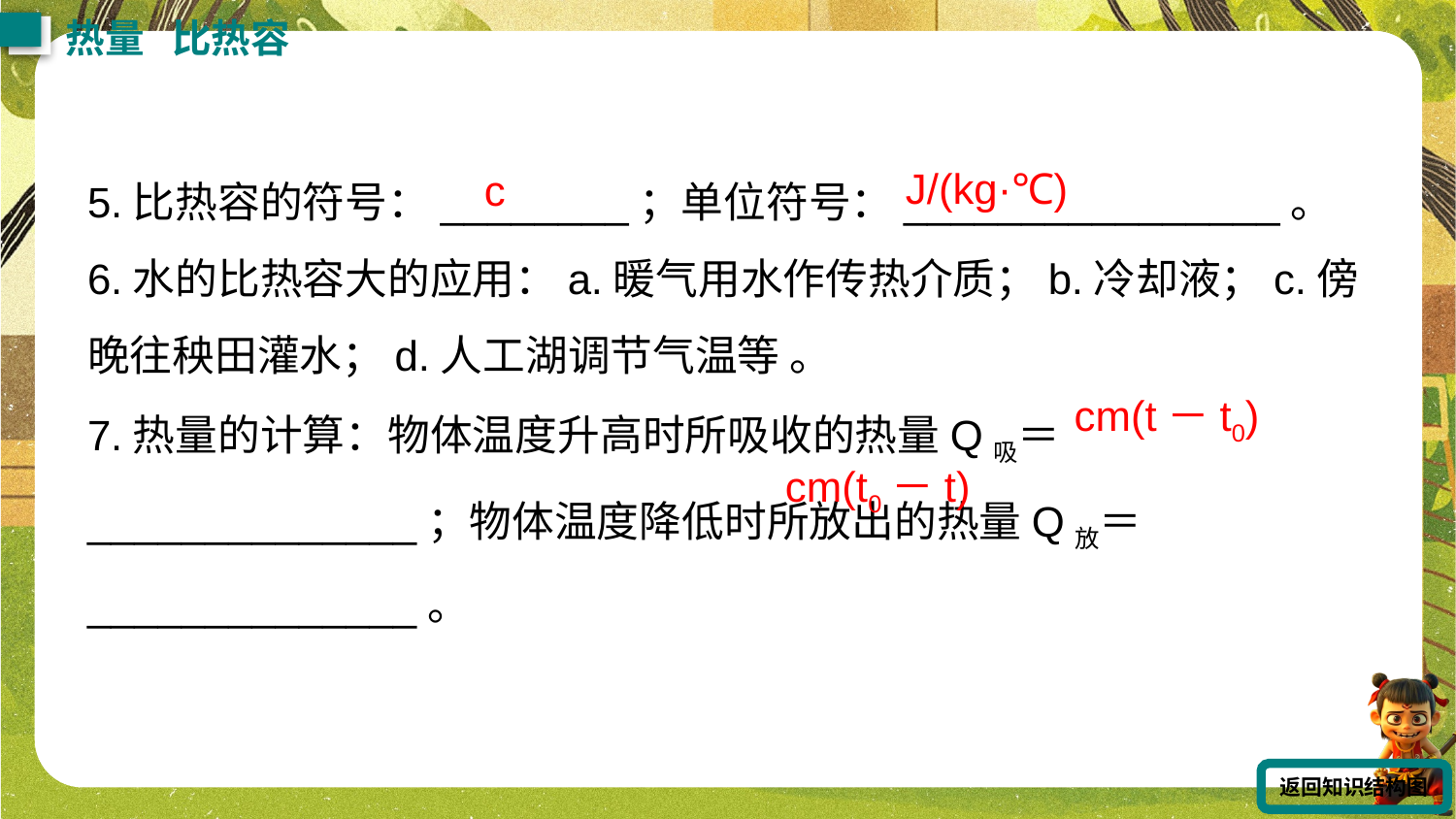

热量   比热容

5.比热容的符号：________；单位符号：________________。
6.水的比热容大的应用：a.暖气用水作传热介质；b.冷却液；c.傍晚往秧田灌水；d.人工湖调节气温等 。
7.热量的计算：物体温度升高时所吸收的热量Q吸＝______________；物体温度降低时所放出的热量Q放＝______________。

J/(kg·℃)
c
cm(t－t0)
cm(t0－t)
返回知识结构图